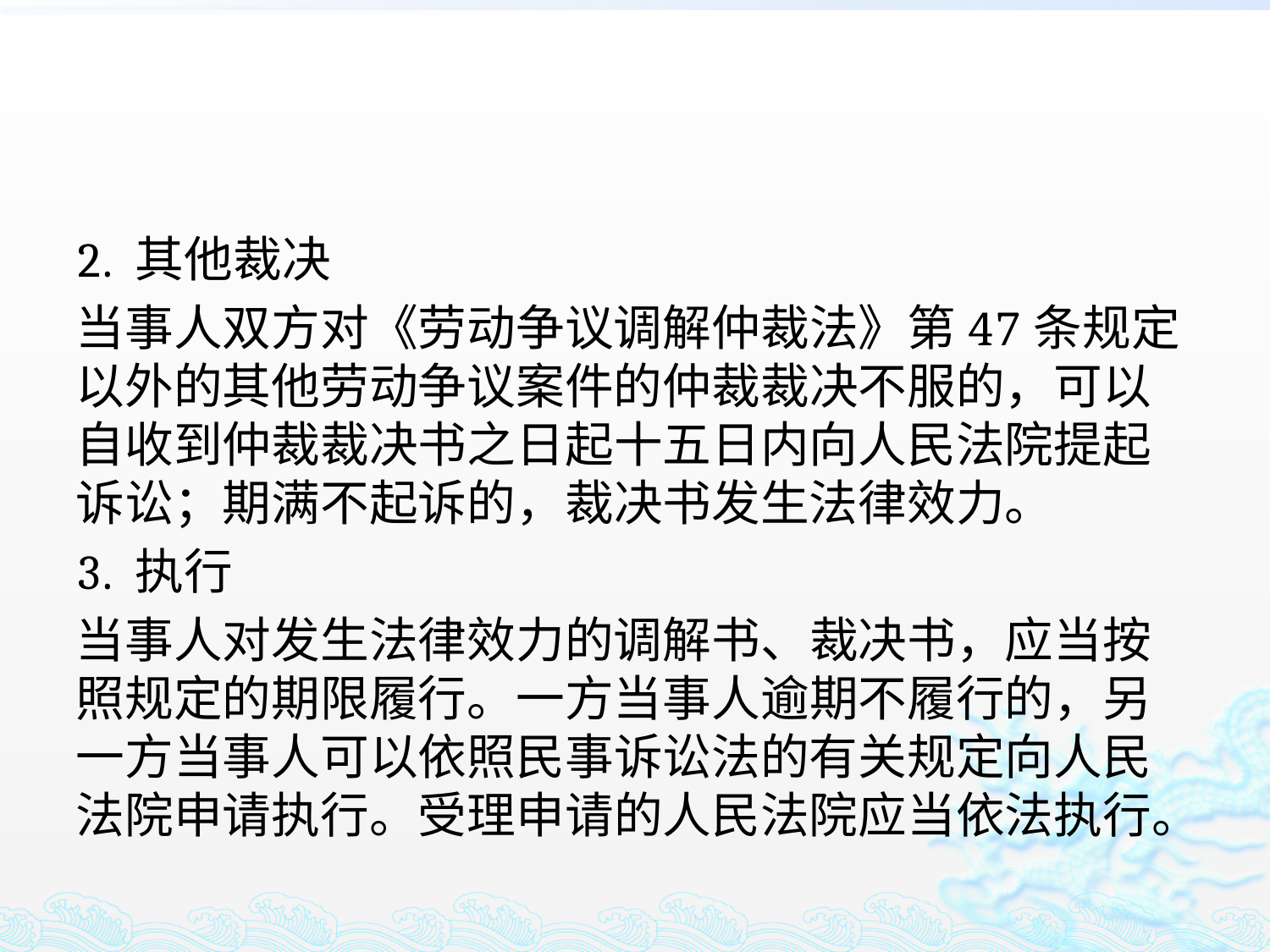

#
2. 其他裁决
当事人双方对《劳动争议调解仲裁法》第47条规定以外的其他劳动争议案件的仲裁裁决不服的，可以自收到仲裁裁决书之日起十五日内向人民法院提起诉讼；期满不起诉的，裁决书发生法律效力。
3. 执行
当事人对发生法律效力的调解书、裁决书，应当按照规定的期限履行。一方当事人逾期不履行的，另一方当事人可以依照民事诉讼法的有关规定向人民法院申请执行。受理申请的人民法院应当依法执行。